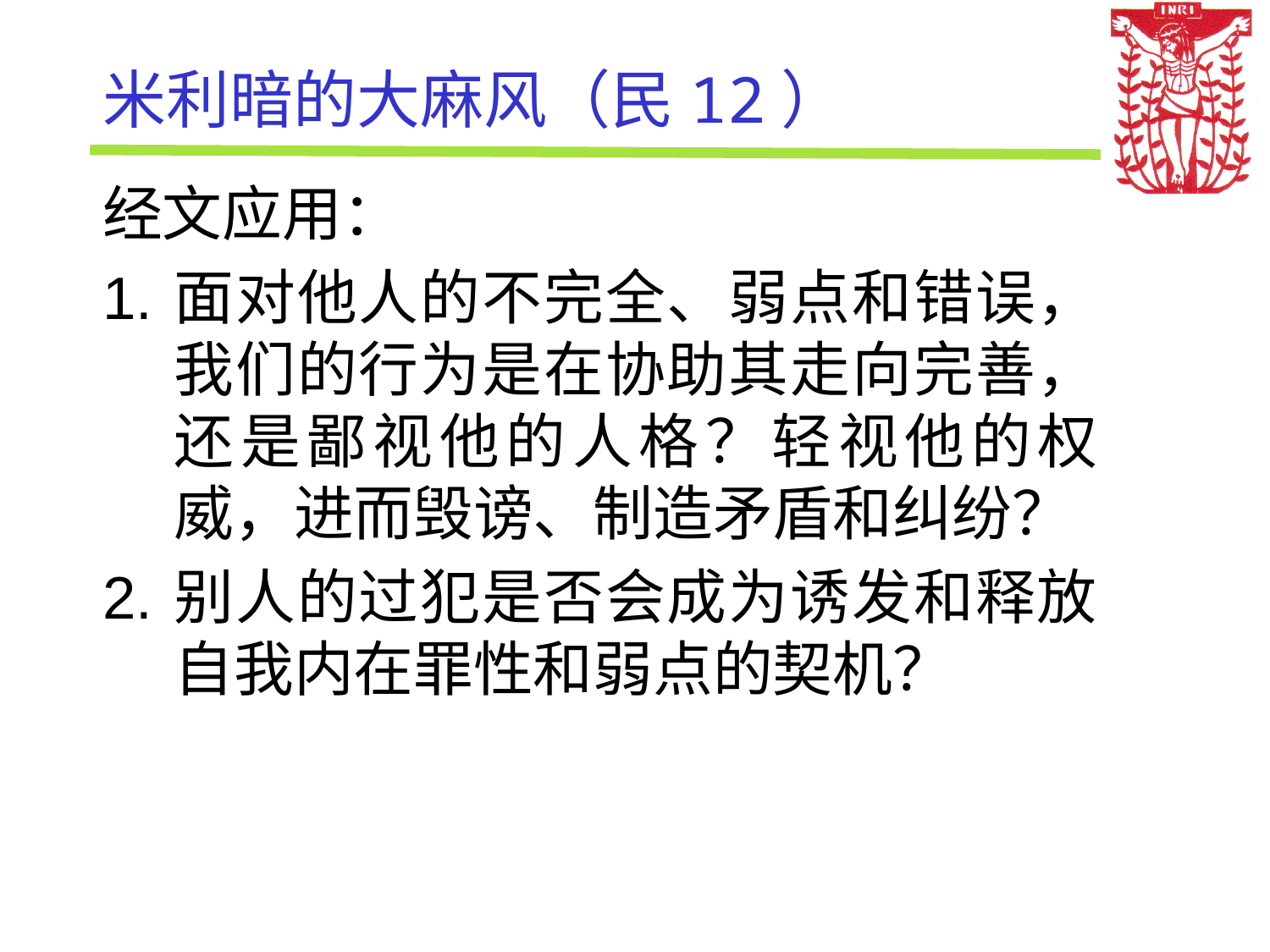

# 米利暗的大麻风（民12）
经文应用：
面对他人的不完全、弱点和错误，我们的行为是在协助其走向完善，还是鄙视他的人格？轻视他的权威，进而毁谤、制造矛盾和纠纷？
别人的过犯是否会成为诱发和释放自我内在罪性和弱点的契机？